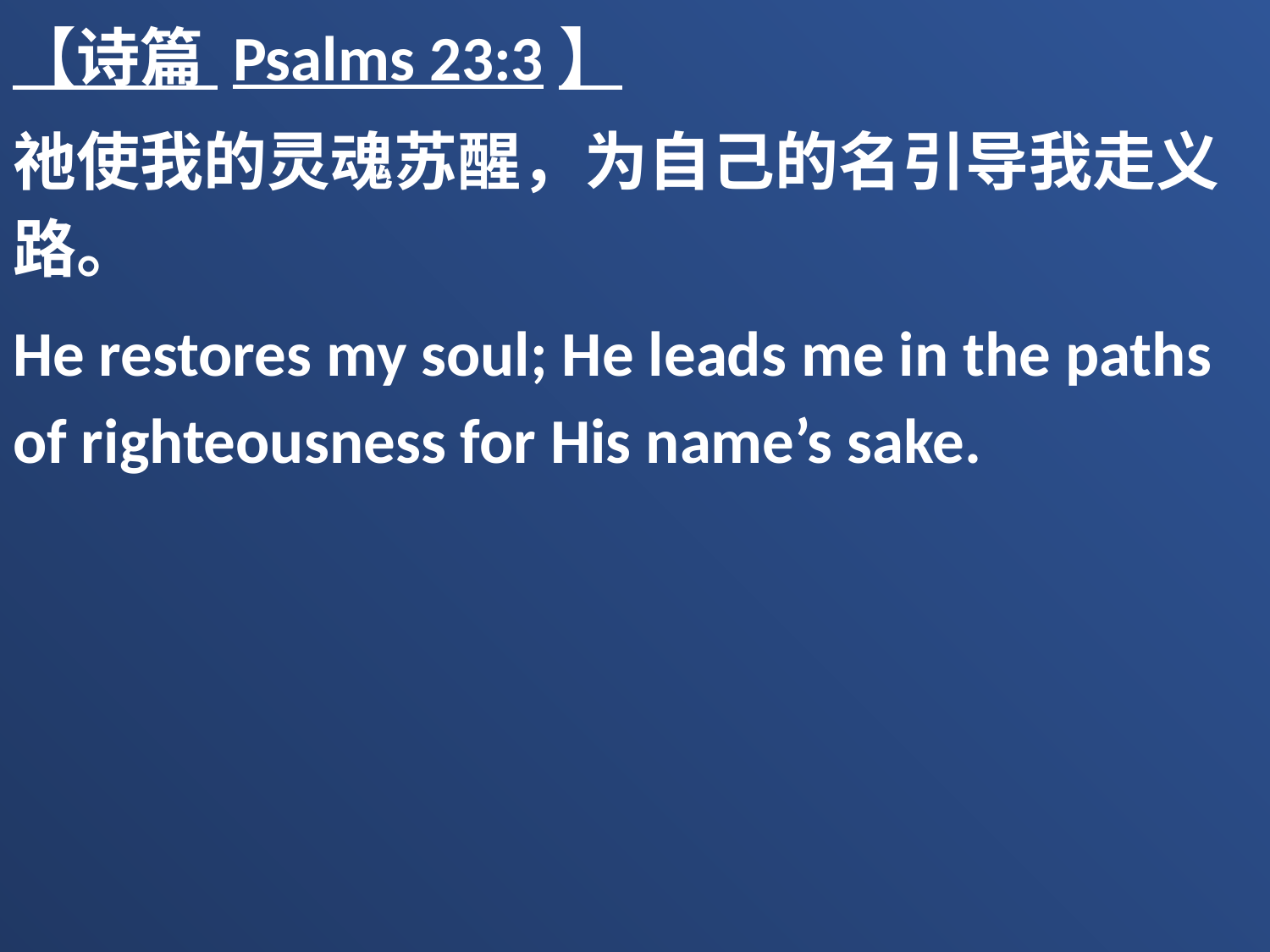

【诗篇 Psalms 23:3】
祂使我的灵魂苏醒，为自己的名引导我走义路。
He restores my soul; He leads me in the paths of righteousness for His name’s sake.